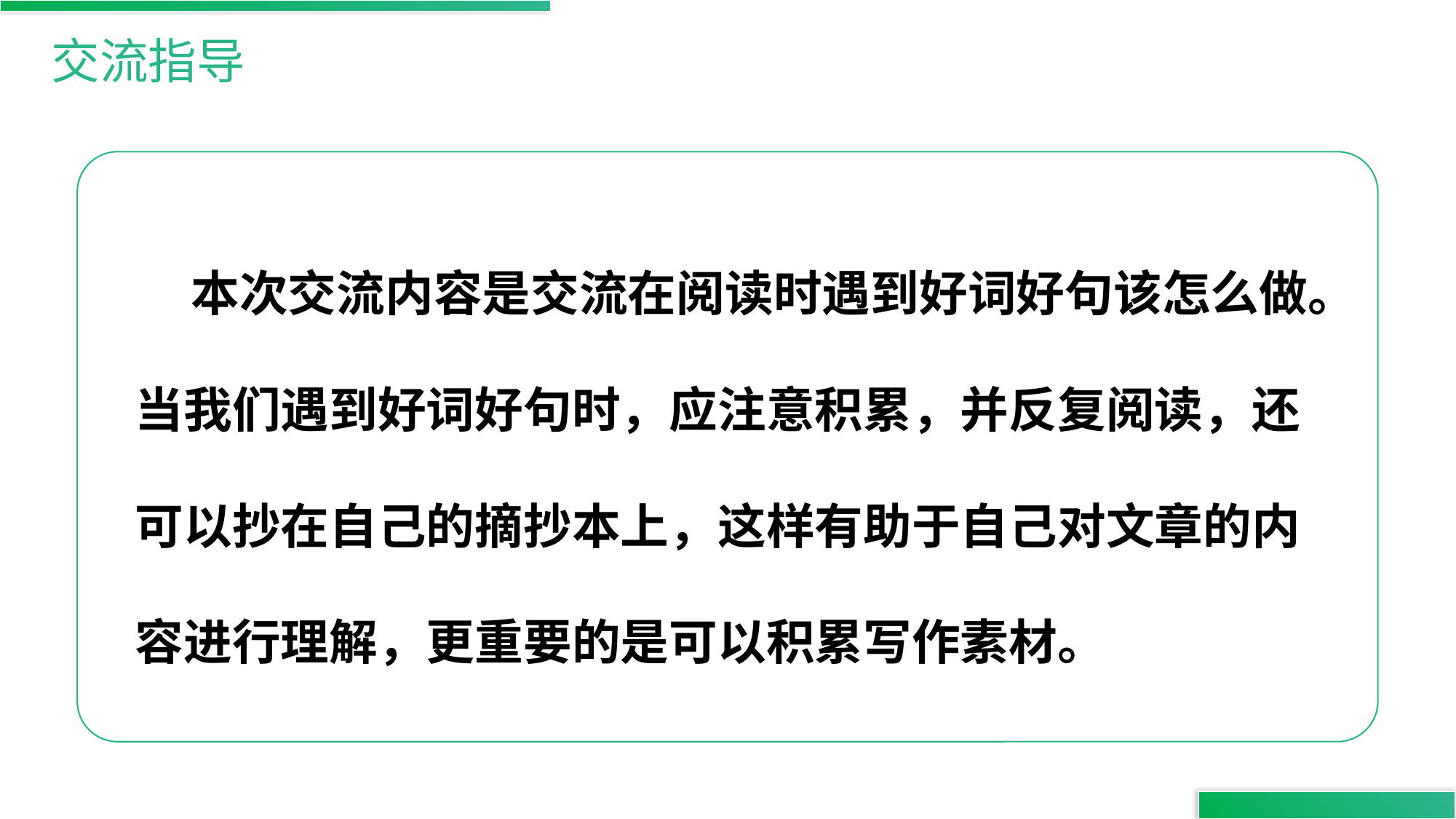

交流指导
    本次交流内容是交流在阅读时遇到好词好句该怎么做。当我们遇到好词好句时，应注意积累，并反复阅读，还可以抄在自己的摘抄本上，这样有助于自己对文章的内容进行理解，更重要的是可以积累写作素材。